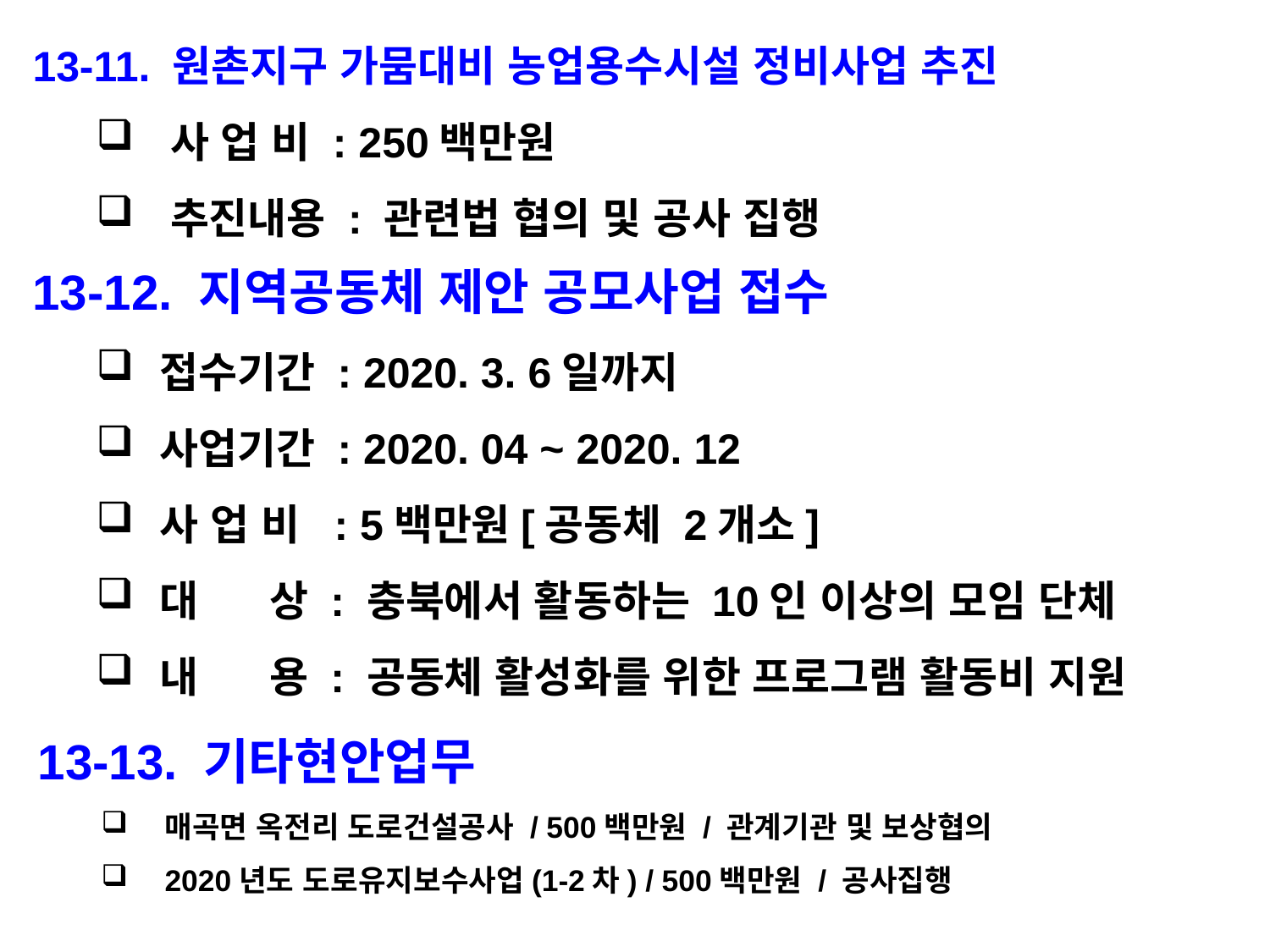

13-11. 원촌지구 가뭄대비 농업용수시설 정비사업 추진
사 업 비 : 250백만원
추진내용 : 관련법 협의 및 공사 집행

13-12. 지역공동체 제안 공모사업 접수
접수기간 : 2020. 3. 6일까지
사업기간 : 2020. 04 ~ 2020. 12
사 업 비  : 5백만원[공동체 2개소]
대      상 : 충북에서 활동하는 10인 이상의 모임 단체
내      용 : 공동체 활성화를 위한 프로그램 활동비 지원

13-13. 기타현안업무
매곡면 옥전리 도로건설공사 / 500백만원 / 관계기관 및 보상협의
2020년도 도로유지보수사업(1-2차) / 500백만원 / 공사집행